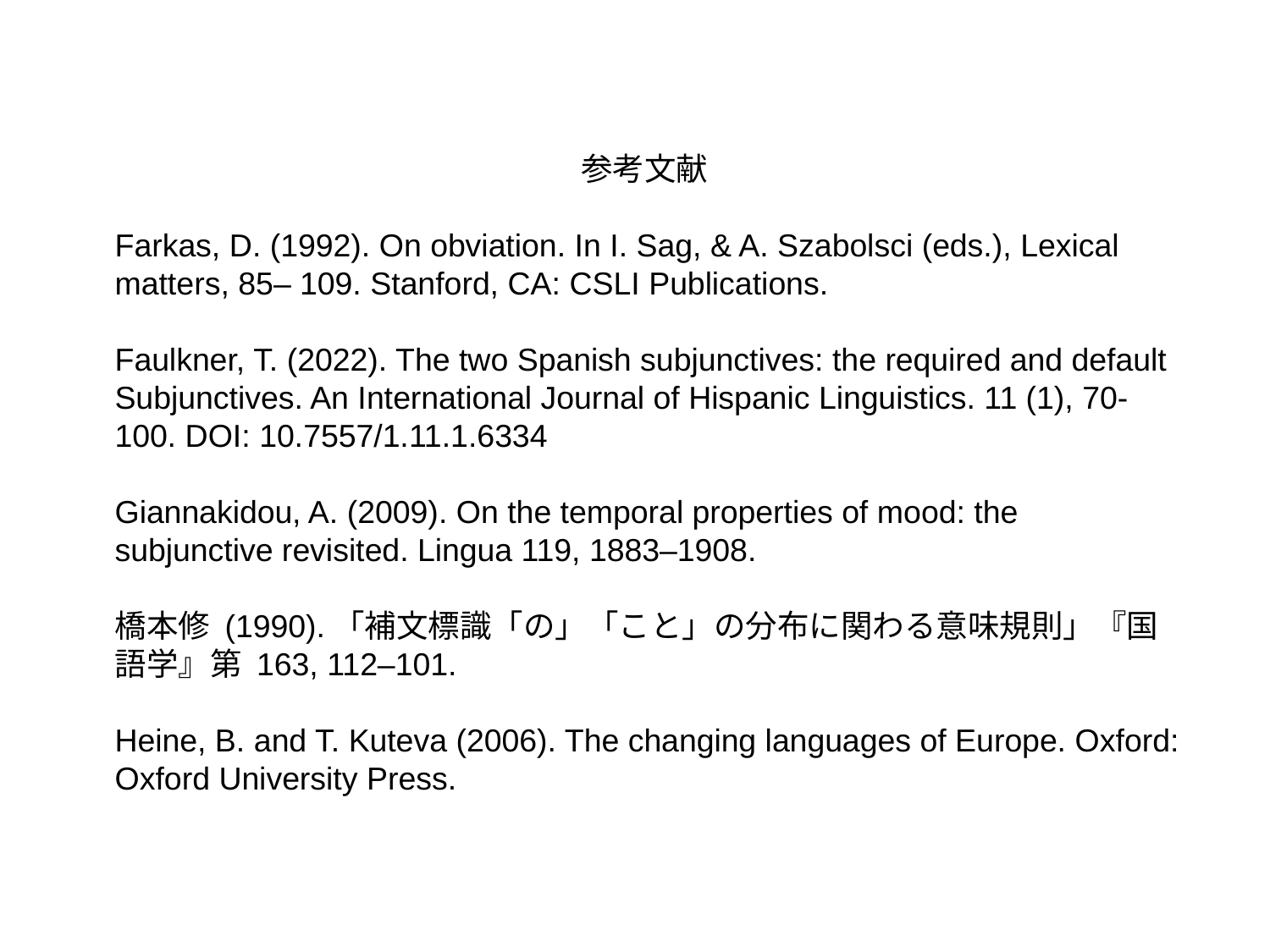

参考文献

Farkas, D. (1992). On obviation. In I. Sag, & A. Szabolsci (eds.), Lexical matters, 85– 109. Stanford, CA: CSLI Publications.

Faulkner, T. (2022). The two Spanish subjunctives: the required and default Subjunctives. An International Journal of Hispanic Linguistics. 11 (1), 70-100. DOI: 10.7557/1.11.1.6334

Giannakidou, A. (2009). On the temporal properties of mood: the subjunctive revisited. Lingua 119, 1883–1908.

橋本修 (1990).「補⽂標識「の」「こと」の分布に関わる意味規則」『国語学』第 163, 112–101.

Heine, B. and T. Kuteva (2006). The changing languages of Europe. Oxford: Oxford University Press.